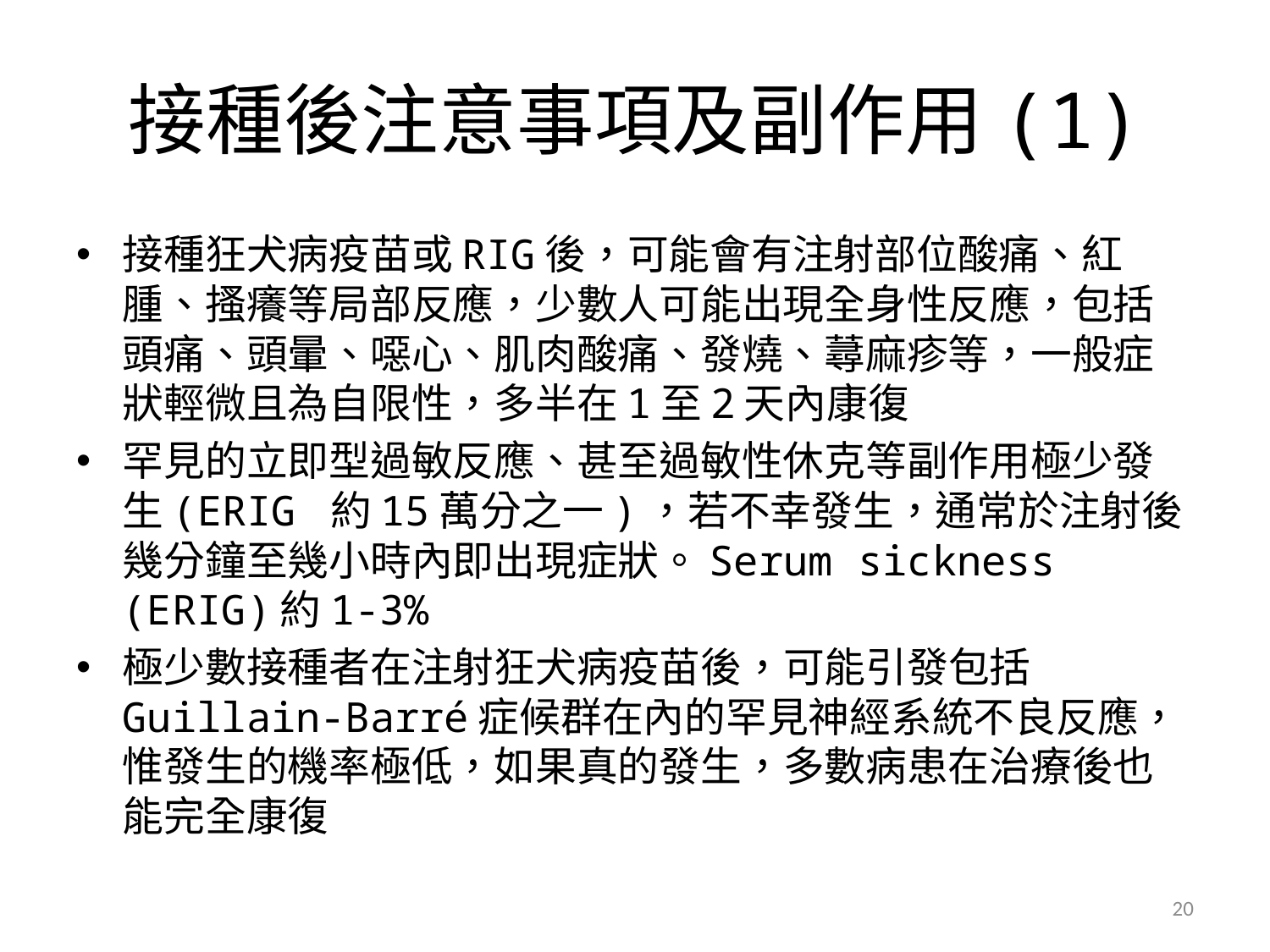

# 接種後注意事項及副作用(1)
接種狂犬病疫苗或RIG後，可能會有注射部位酸痛、紅腫、搔癢等局部反應，少數人可能出現全身性反應，包括頭痛、頭暈、噁心、肌肉酸痛、發燒、蕁麻疹等，一般症狀輕微且為自限性，多半在1至2天內康復
罕見的立即型過敏反應、甚至過敏性休克等副作用極少發生(ERIG 約15萬分之一)，若不幸發生，通常於注射後幾分鐘至幾小時內即出現症狀。Serum sickness (ERIG)約1-3%
極少數接種者在注射狂犬病疫苗後，可能引發包括Guillain-Barré症候群在內的罕見神經系統不良反應，惟發生的機率極低，如果真的發生，多數病患在治療後也能完全康復

20